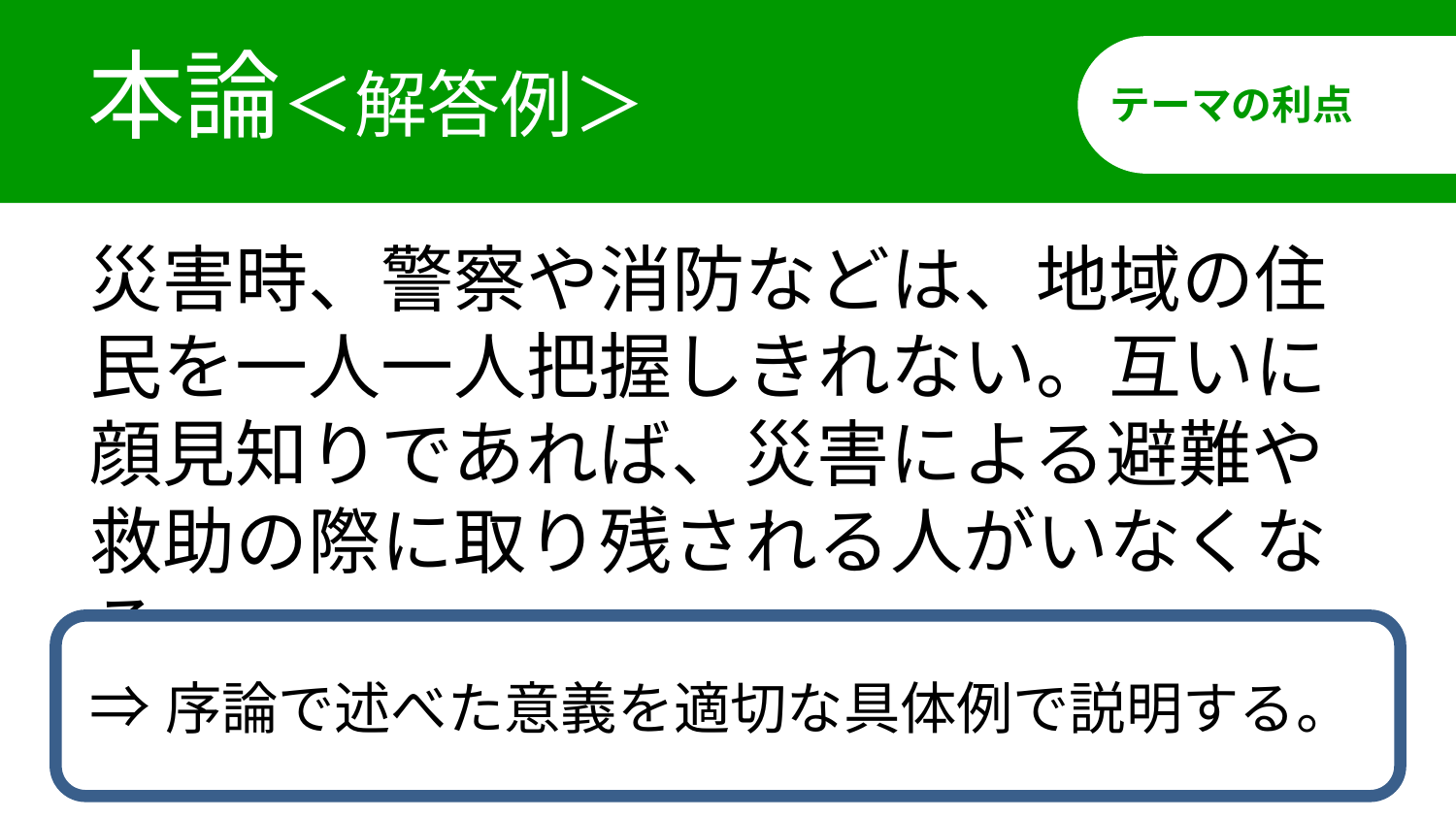

本論＜解答例＞

テーマの利点
災害時、警察や消防などは、地域の住民を一人一人把握しきれない。互いに顔見知りであれば、災害による避難や救助の際に取り残される人がいなくなる。

⇒序論で述べた意義を適切な具体例で説明する。